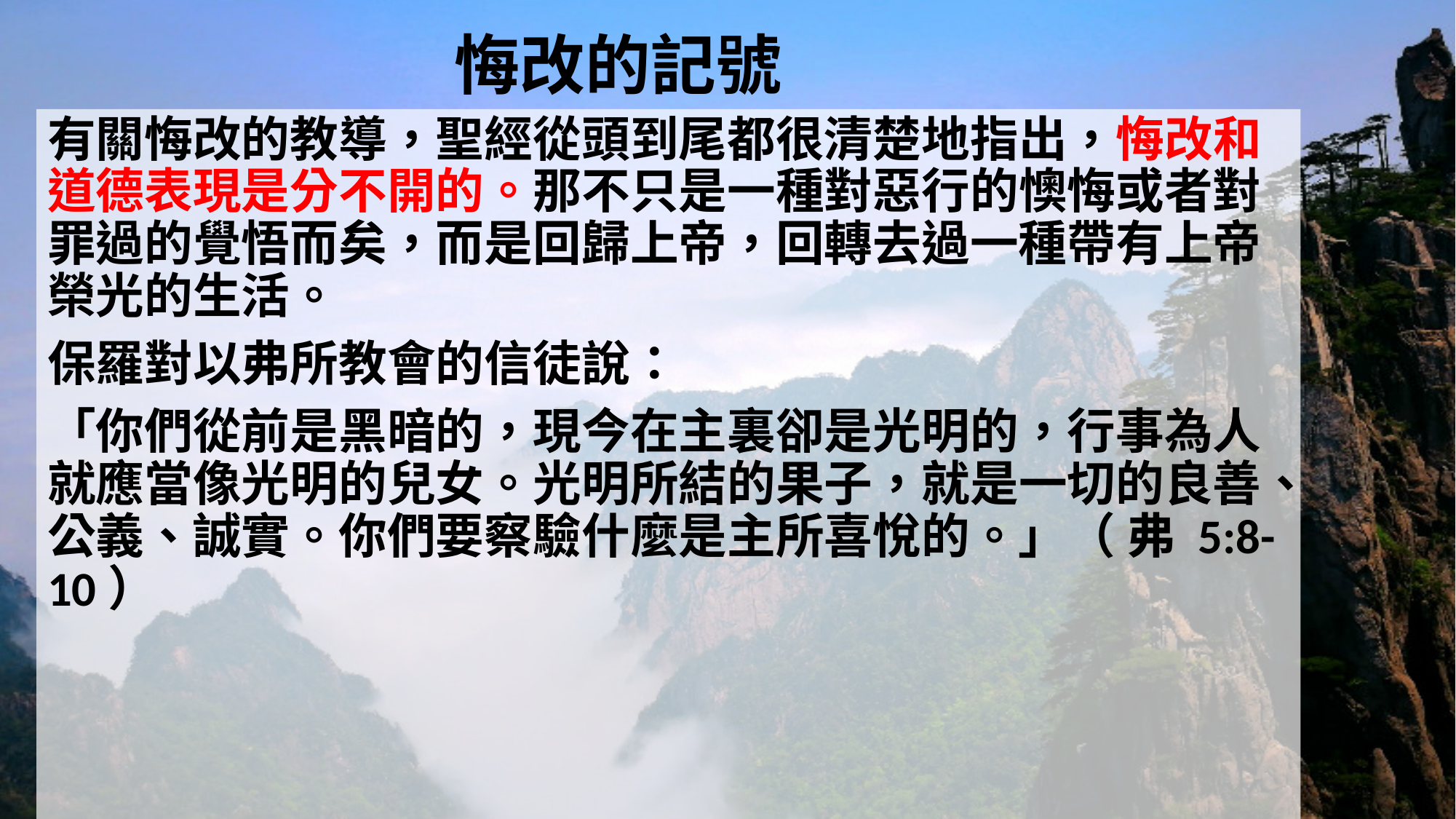

# 悔改的記號
有關悔改的教導，聖經從頭到尾都很清楚地指出，悔改和道德表現是分不開的。那不只是一種對惡行的懊悔或者對罪過的覺悟而矣，而是回歸上帝，回轉去過一種帶有上帝榮光的生活。
保羅對以弗所教會的信徒說：
「你們從前是黑暗的，現今在主裏卻是光明的，行事為人就應當像光明的兒女。光明所結的果子，就是一切的良善、公義、誠實。你們要察驗什麼是主所喜悅的。」（ 弗 5:8-10）